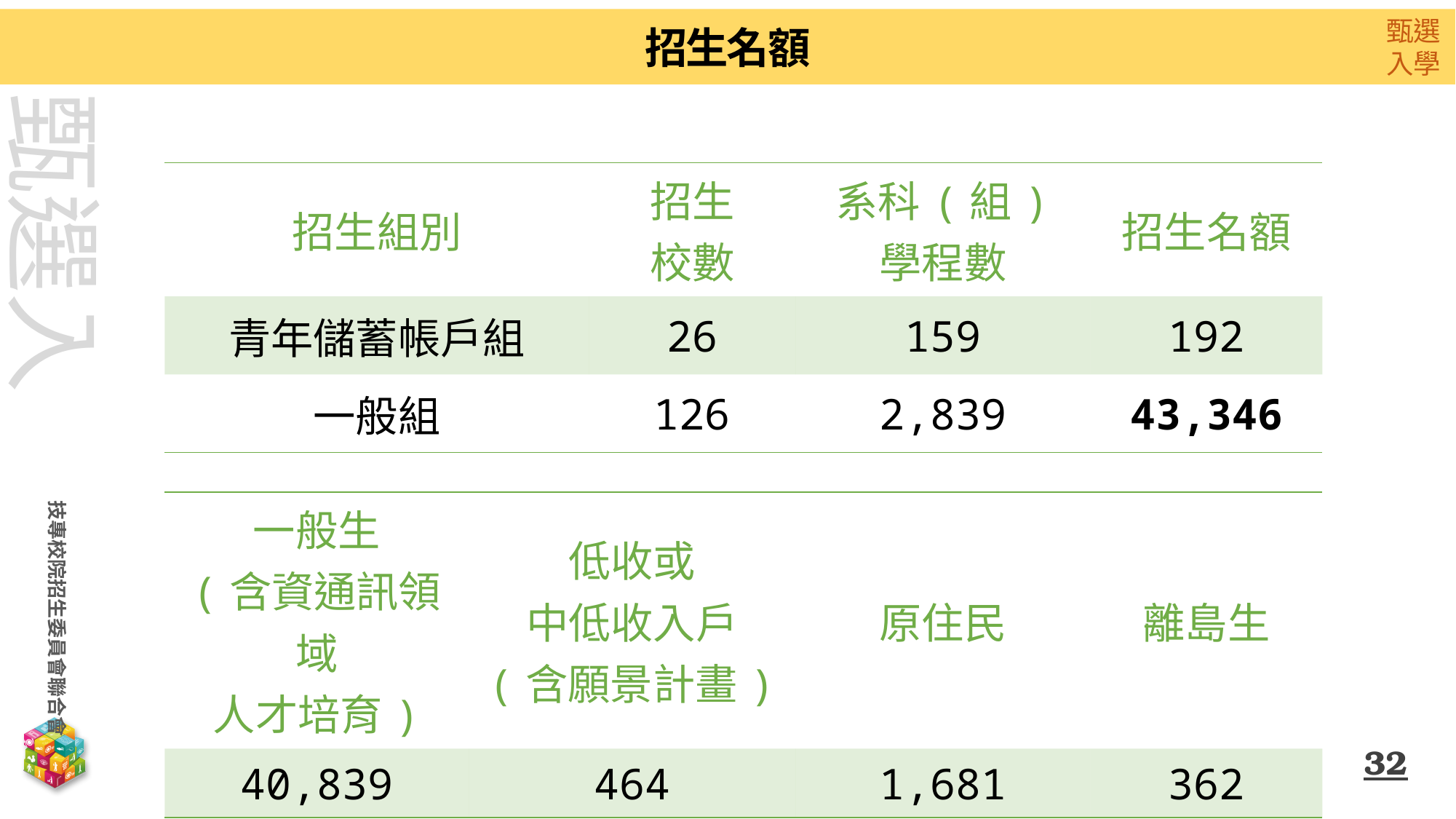

招生名額
| 招生組別 | 招生 校數 | 系科(組) 學程數 | 招生名額 |
| --- | --- | --- | --- |
| 青年儲蓄帳戶組 | 26 | 159 | 192 |
| 一般組 | 126 | 2,839 | 43,346 |
| 一般生 (含資通訊領域 人才培育) | 低收或 中低收入戶 (含願景計畫) | 原住民 | 離島生 |
| --- | --- | --- | --- |
| 40,839 | 464 | 1,681 | 362 |